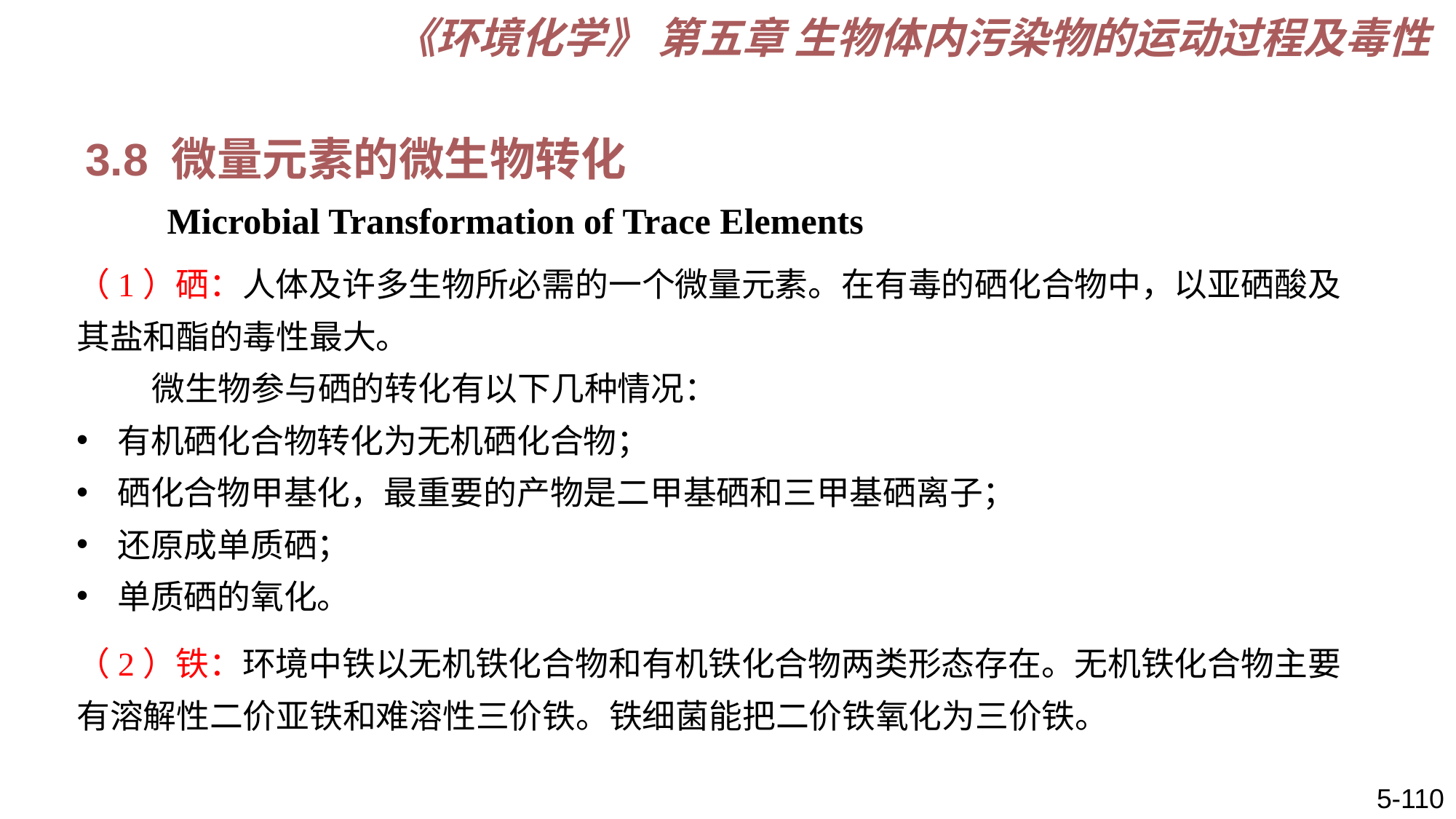

《环境化学》 第五章 生物体内污染物的运动过程及毒性
3.8 微量元素的微生物转化
         Microbial Transformation of Trace Elements
（1）硒：人体及许多生物所必需的一个微量元素。在有毒的硒化合物中，以亚硒酸及其盐和酯的毒性最大。
         微生物参与硒的转化有以下几种情况：
有机硒化合物转化为无机硒化合物；
硒化合物甲基化，最重要的产物是二甲基硒和三甲基硒离子；
还原成单质硒；
单质硒的氧化。
（2）铁：环境中铁以无机铁化合物和有机铁化合物两类形态存在。无机铁化合物主要有溶解性二价亚铁和难溶性三价铁。铁细菌能把二价铁氧化为三价铁。
5-110